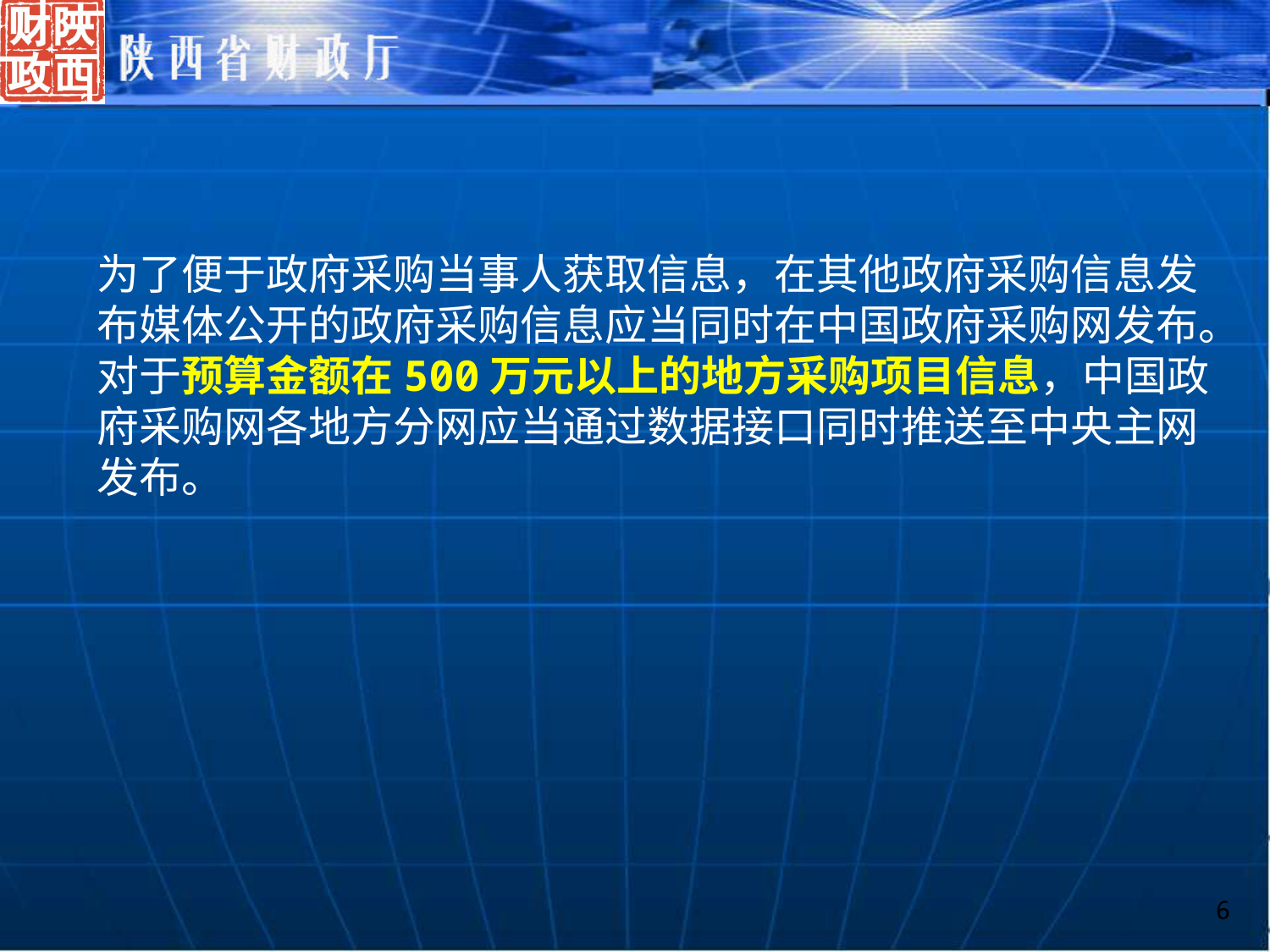

为了便于政府采购当事人获取信息，在其他政府采购信息发布媒体公开的政府采购信息应当同时在中国政府采购网发布。对于预算金额在500万元以上的地方采购项目信息，中国政府采购网各地方分网应当通过数据接口同时推送至中央主网发布。
6